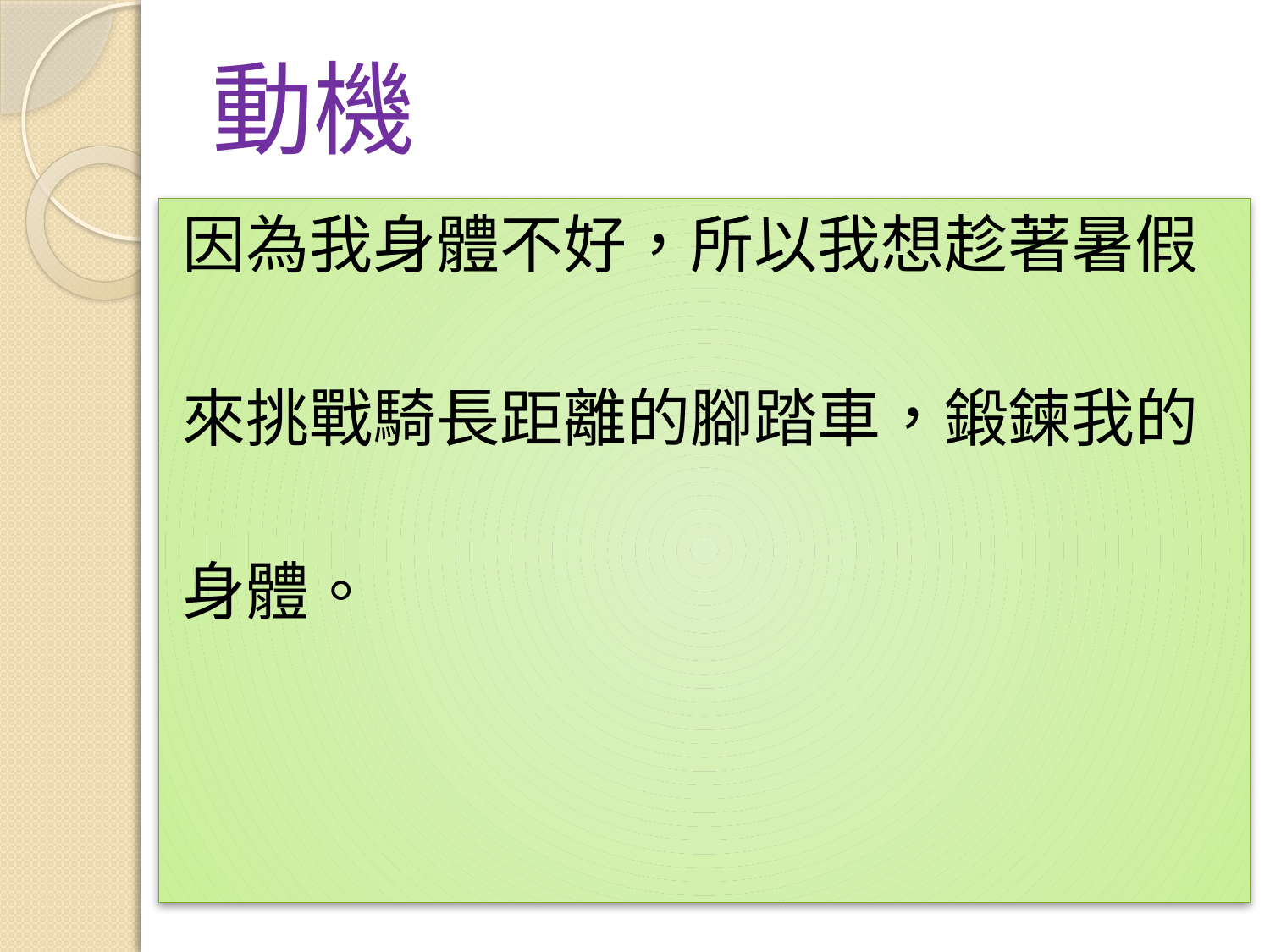

# 動機
因為我身體不好，所以我想趁著暑假

來挑戰騎長距離的腳踏車，鍛鍊我的

身體。